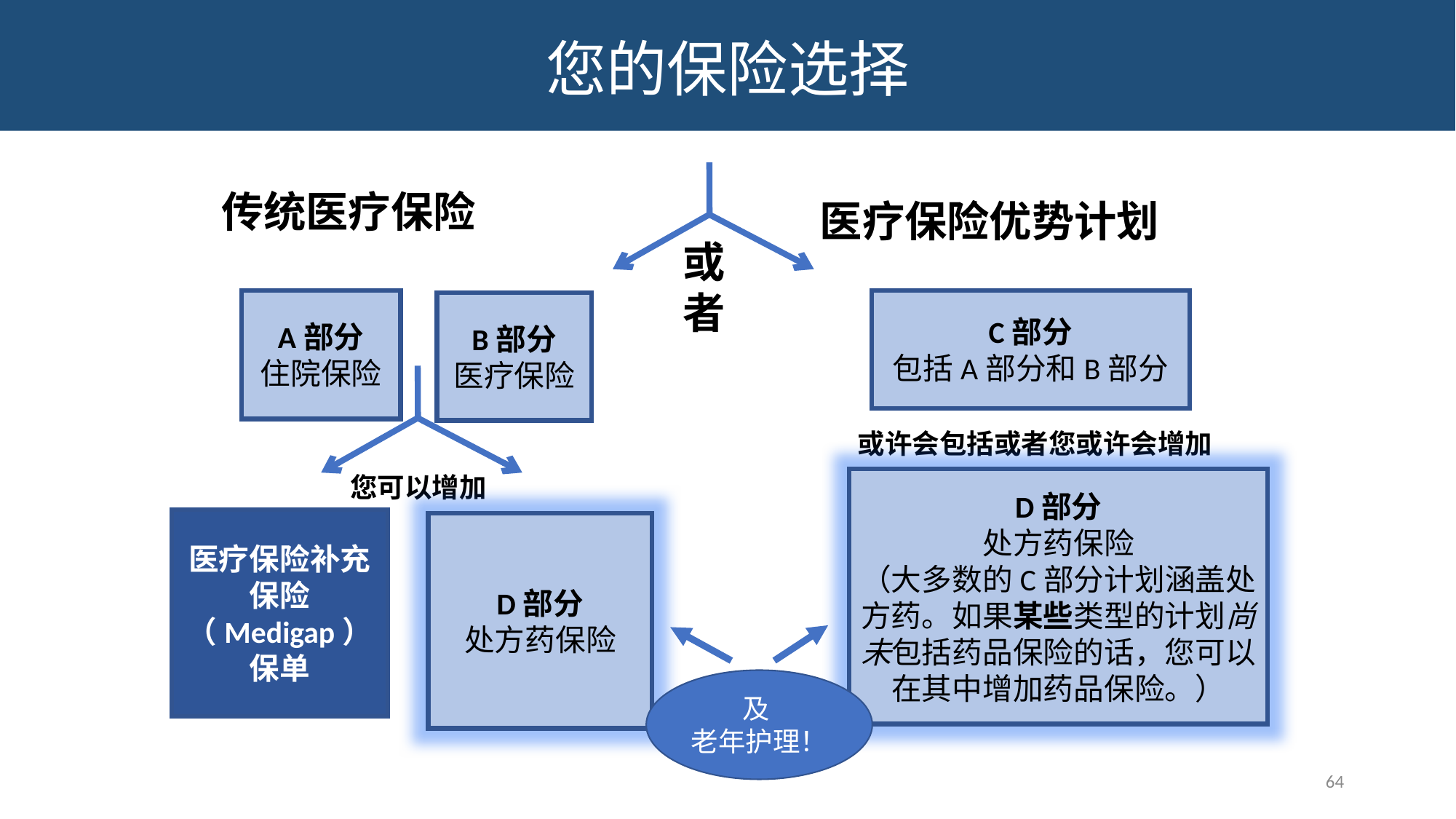

您的保险选择

传统医疗保险
 医疗保险优势计划
或者
C部分
包括A部分和B部分
A部分
住院保险
B部分
医疗保险
或许会包括或者您或许会增加
您可以增加
D部分
处方药保险
（大多数的C部分计划涵盖处方药。如果某些类型的计划尚未包括药品保险的话，您可以在其中增加药品保险。）
医疗保险补充保险（Medigap）保单
D部分
处方药保险
及
老年护理！
64